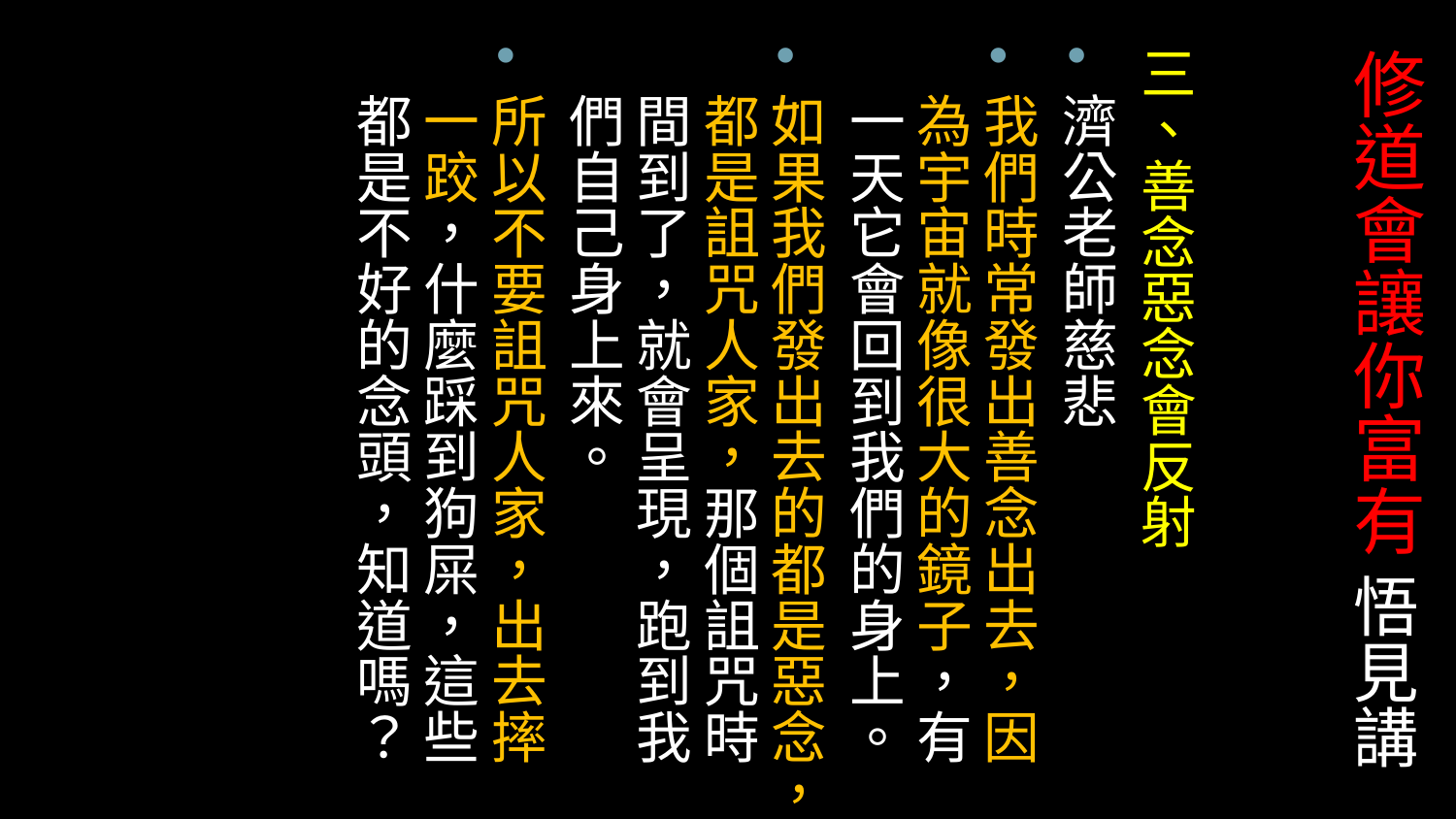

# 修道會讓你富有 悟見講
三、善念惡念會反射
濟公老師慈悲
我們時常發出善念出去，因為宇宙就像很大的鏡子，有一天它會回到我們的身上。
如果我們發出去的都是惡念，都是詛咒人家，那個詛咒時間到了，就會呈現，跑到我們自己身上來。
所以不要詛咒人家，出去摔一跤，什麼踩到狗屎，這些都是不好的念頭，知道嗎？